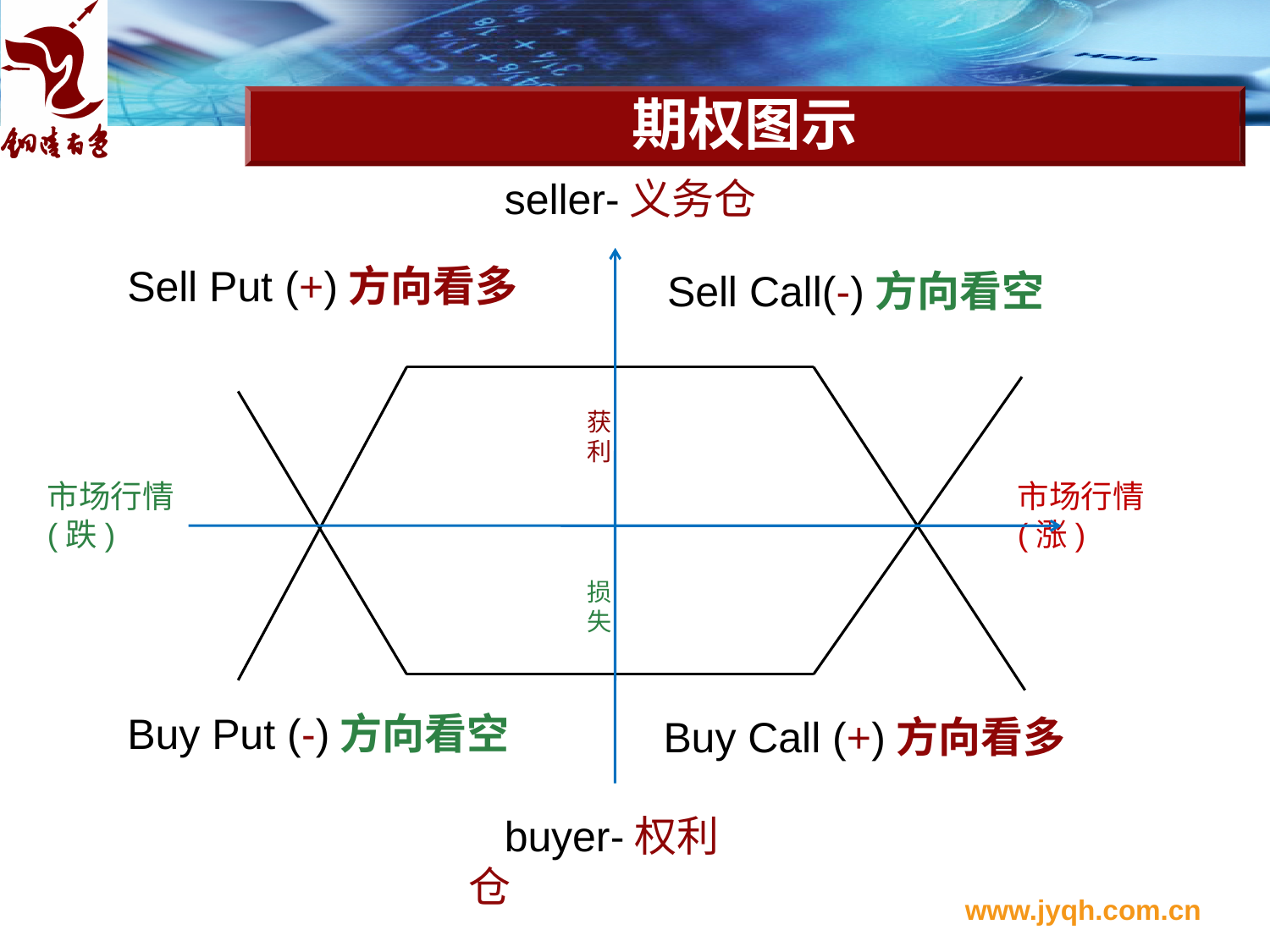

# 期权图示
   seller-义务仓
Sell Put (+)方向看多
Sell Call(-)方向看空

获利

市场行情(跌)
市场行情(涨)
损失
Buy Put (-)方向看空
Buy Call (+)方向看多
   buyer-权利仓
www.jyqh.com.cn